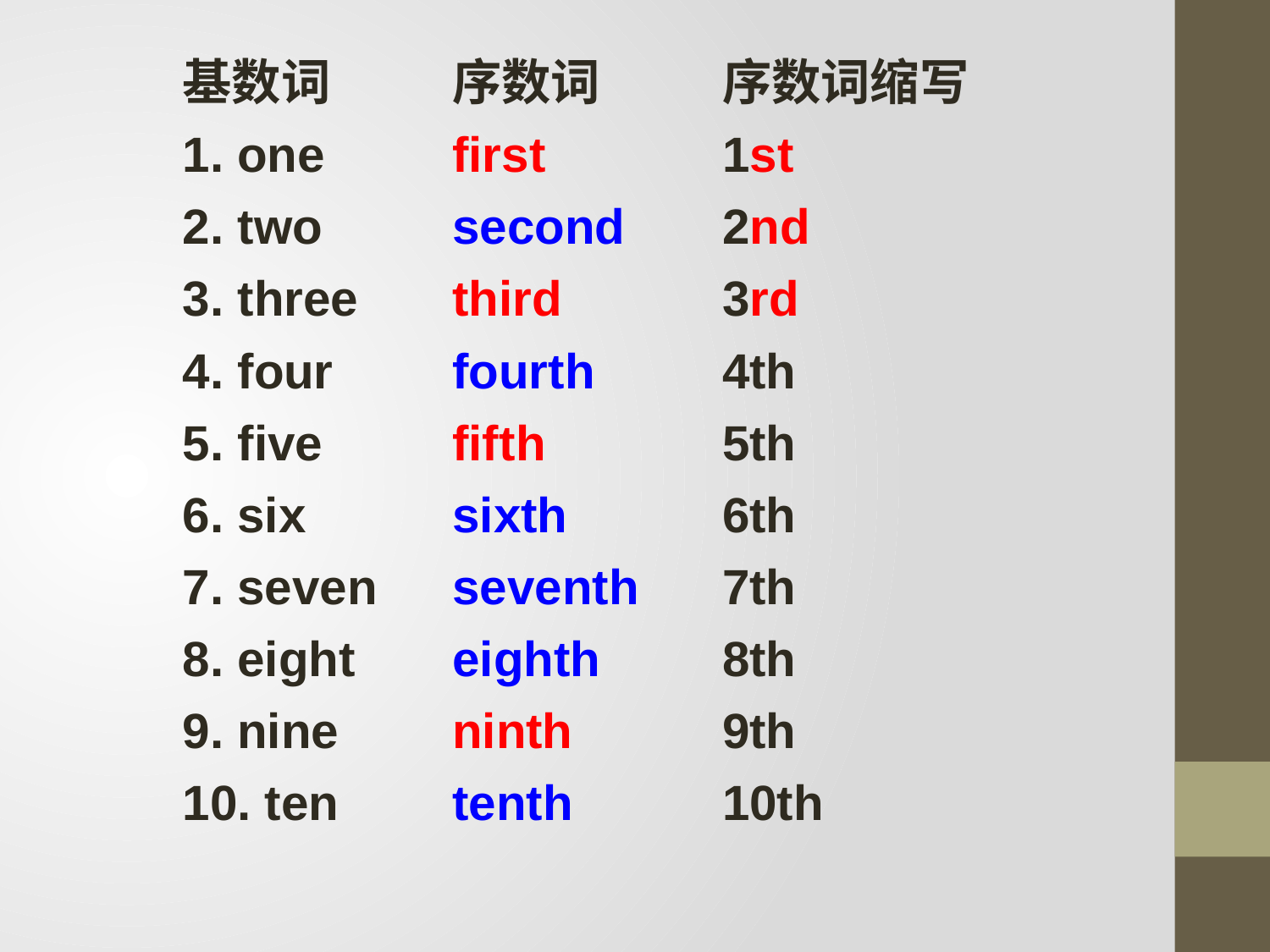

基数词
1. one
2. two
3. three
4. four
5. five
6. six
7. seven
8. eight
9. nine
10. ten
序数词
first
second
third
fourth
fifth
sixth
seventh
eighth
ninth
tenth
序数词缩写
1st
2nd
3rd
4th
5th
6th
7th
8th
9th
10th